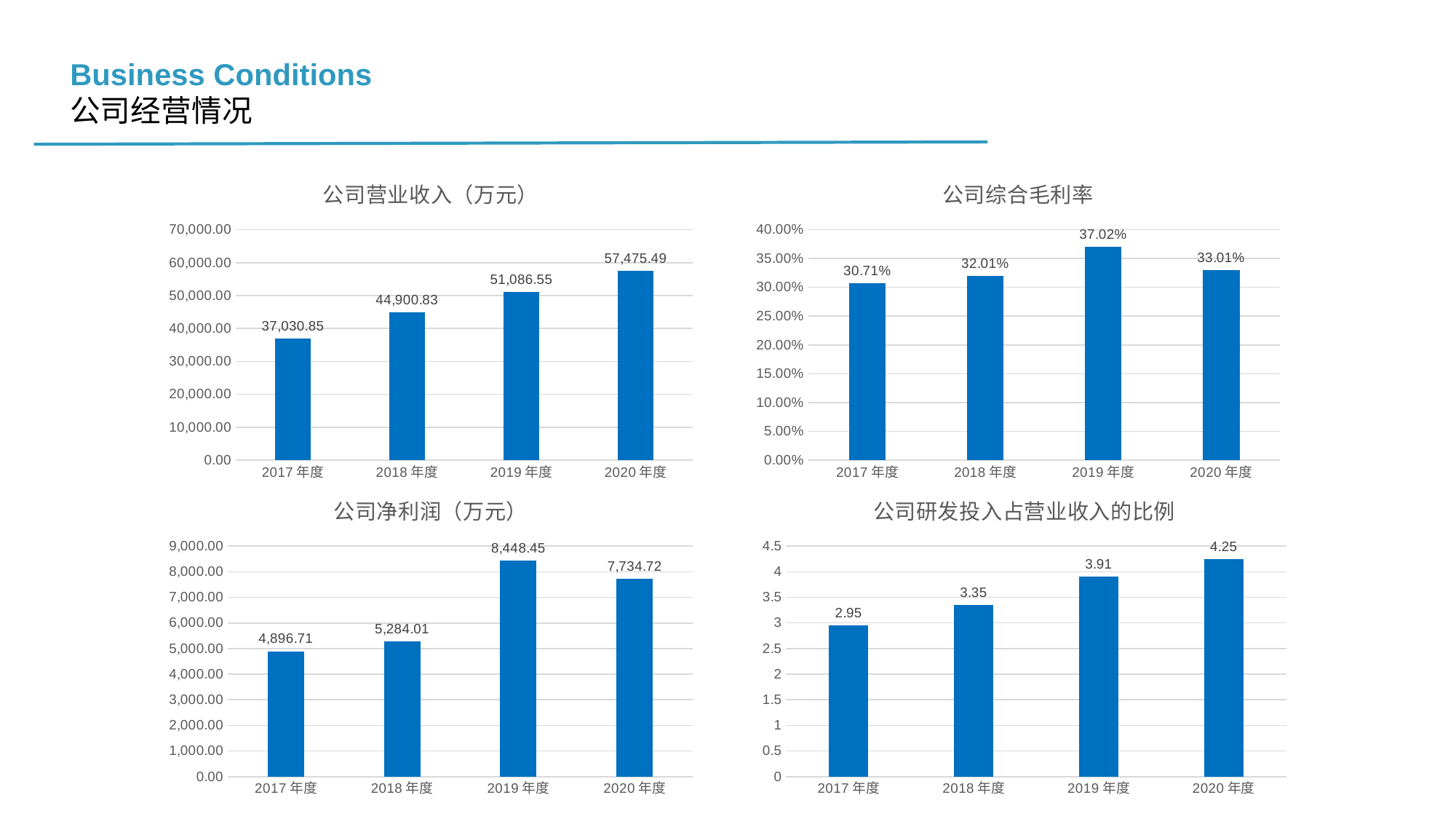

Business Conditions
公司经营情况

### Chart: 公司营业收入（万元）

| Category |  |
|---|---|
| 2017年度 | 37030.85 |
| 2018年度 | 44900.83 |
| 2019年度 | 51086.55 |
| 2020年度 | 57475.49 |

### Chart: 公司综合毛利率

| Category |  |
|---|---|
| 2017年度 | 0.3071 |
| 2018年度 | 0.3201 |
| 2019年度 | 0.3702 |
| 2020年度 | 0.3301 |

### Chart: 公司净利润（万元）

| Category |  |
|---|---|
| 2017年度 | 4896.71 |
| 2018年度 | 5284.01 |
| 2019年度 | 8448.45 |
| 2020年度 | 7734.72 |

### Chart: 公司研发投入占营业收入的比例

| Category |  |
|---|---|
| 2017年度 | 2.95 |
| 2018年度 | 3.35 |
| 2019年度 | 3.91 |
| 2020年度 | 4.25 |